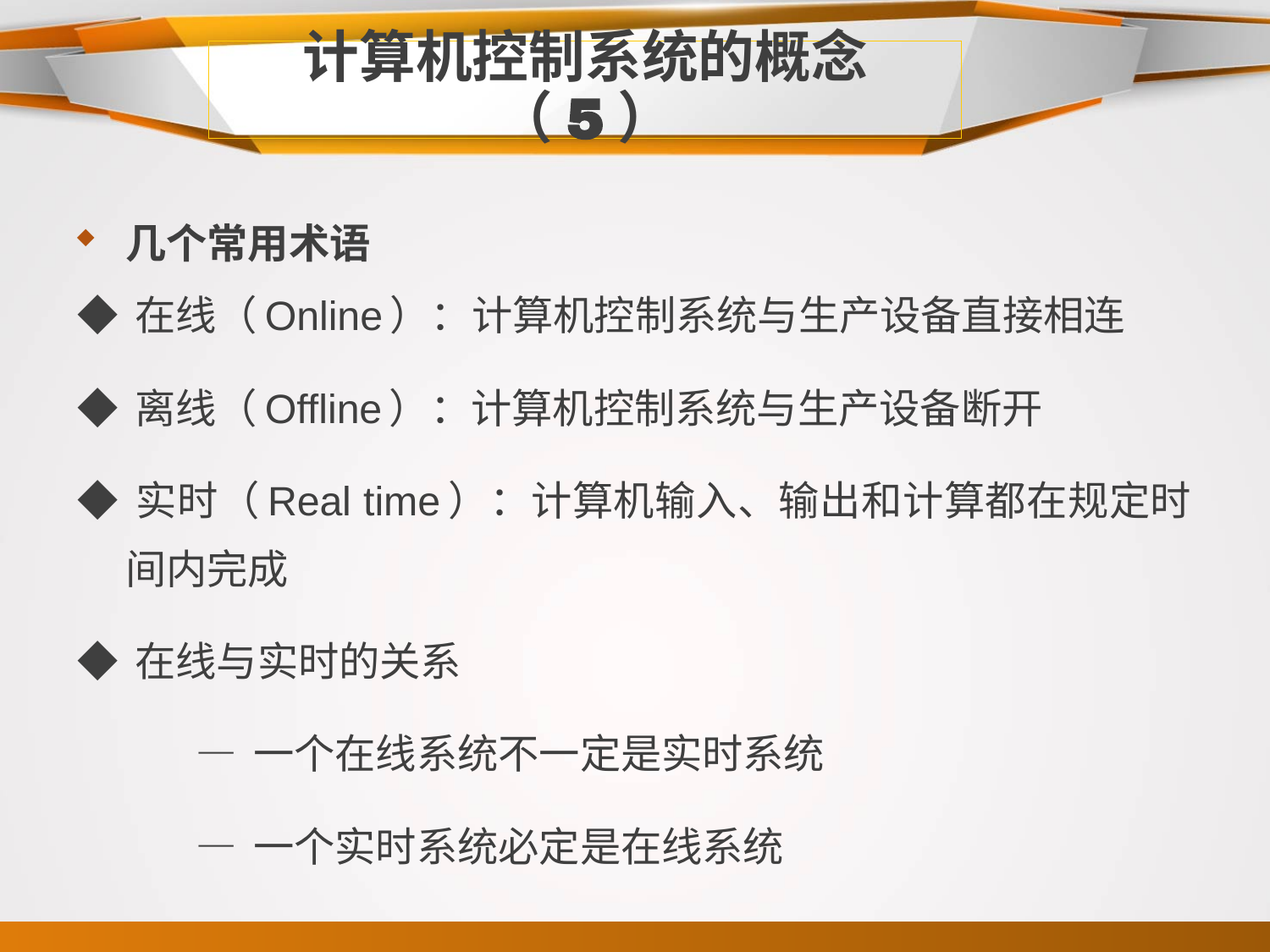

# 计算机控制系统的概念（5）
几个常用术语
◆ 在线（Online）：计算机控制系统与生产设备直接相连
◆ 离线（Offline）：计算机控制系统与生产设备断开
◆ 实时（Real time）：计算机输入、输出和计算都在规定时间内完成
◆ 在线与实时的关系
             — 一个在线系统不一定是实时系统
             — 一个实时系统必定是在线系统

12